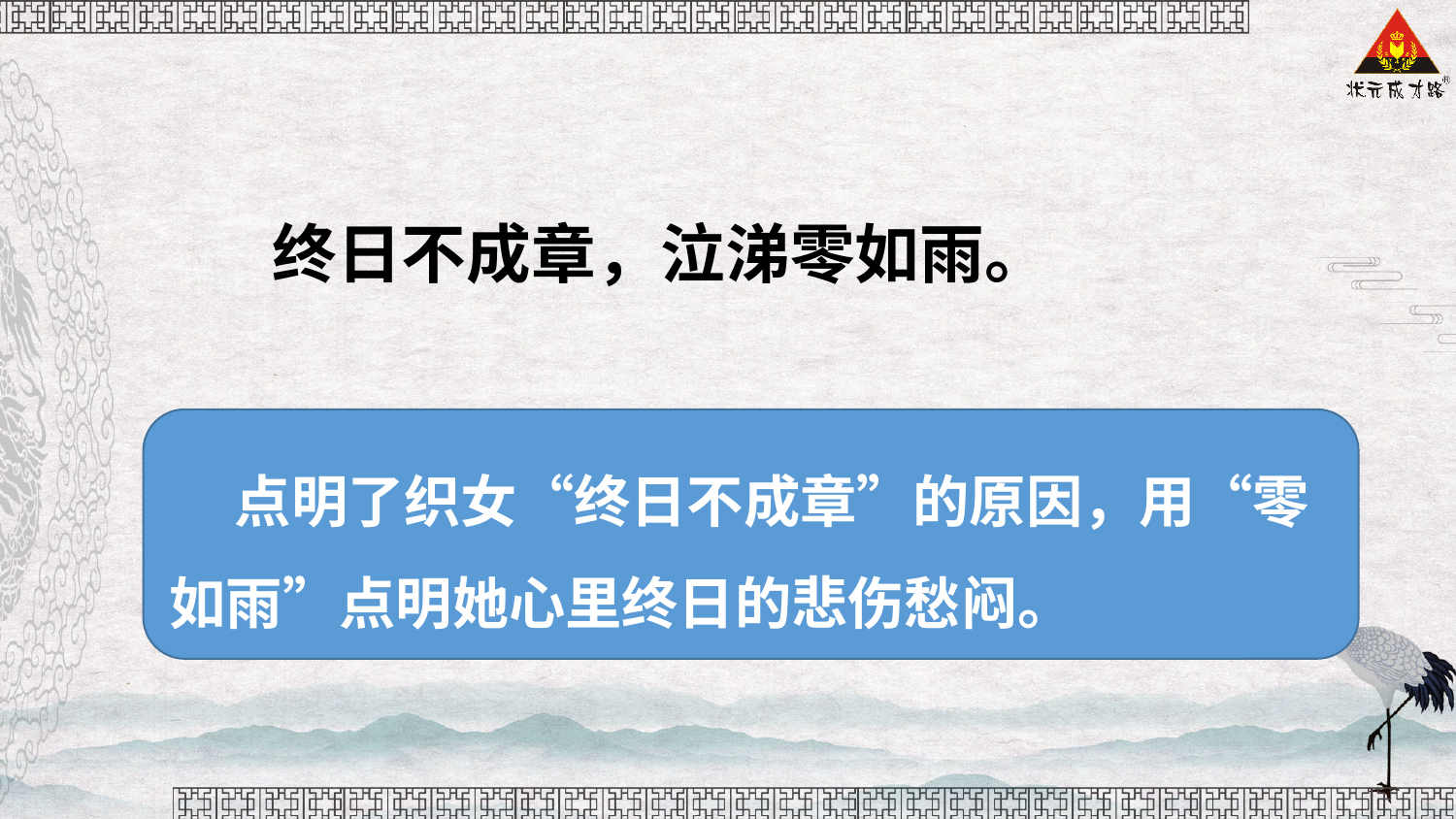

终日不成章，泣涕零如雨。
    点明了织女“终日不成章”的原因，用“零如雨”点明她心里终日的悲伤愁闷。